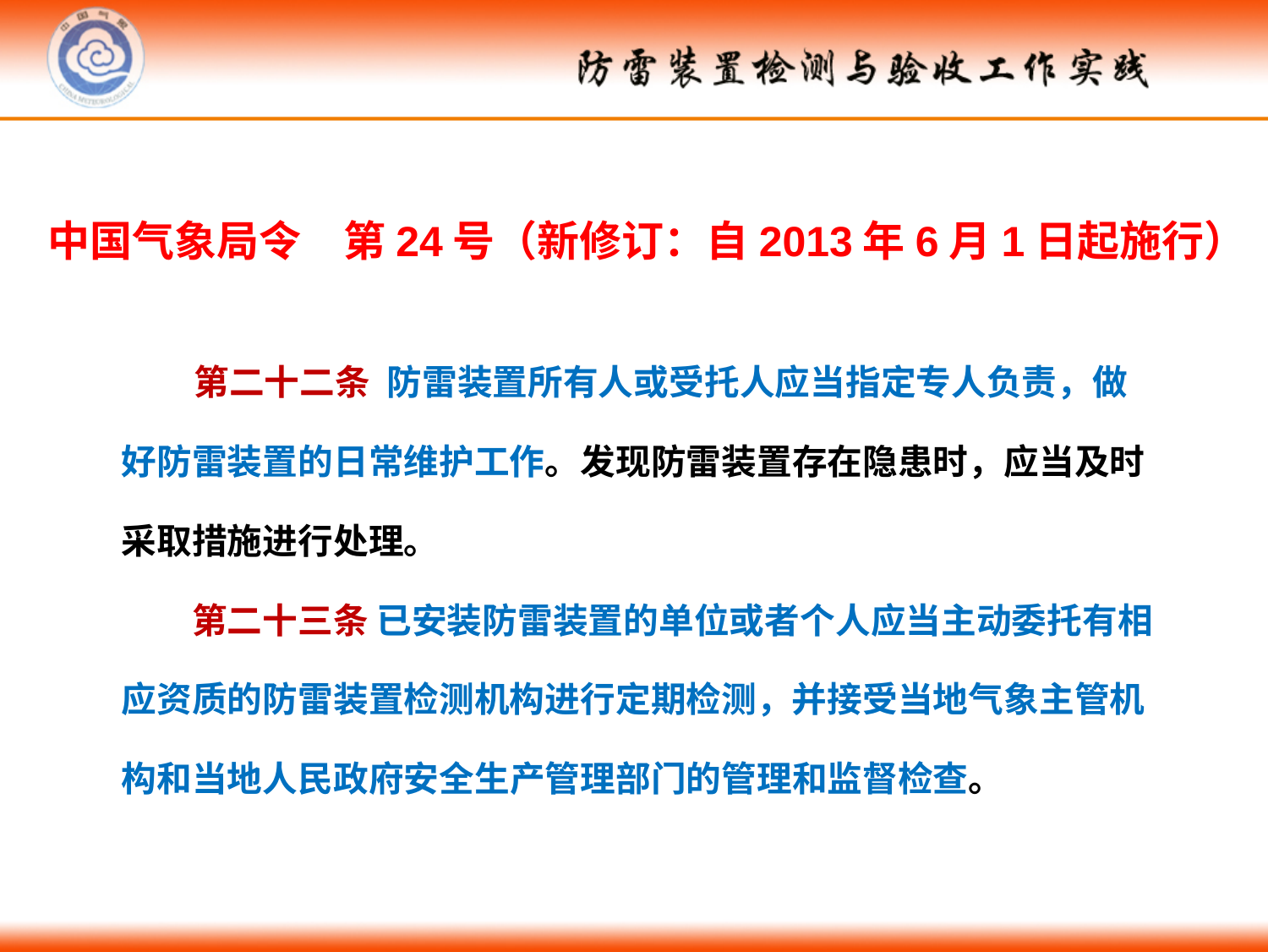

中国气象局令　第24号（新修订：自2013年6月1日起施行）
        第二十二条  防雷装置所有人或受托人应当指定专人负责，做好防雷装置的日常维护工作。发现防雷装置存在隐患时，应当及时采取措施进行处理。
　　第二十三条 已安装防雷装置的单位或者个人应当主动委托有相应资质的防雷装置检测机构进行定期检测，并接受当地气象主管机构和当地人民政府安全生产管理部门的管理和监督检查。